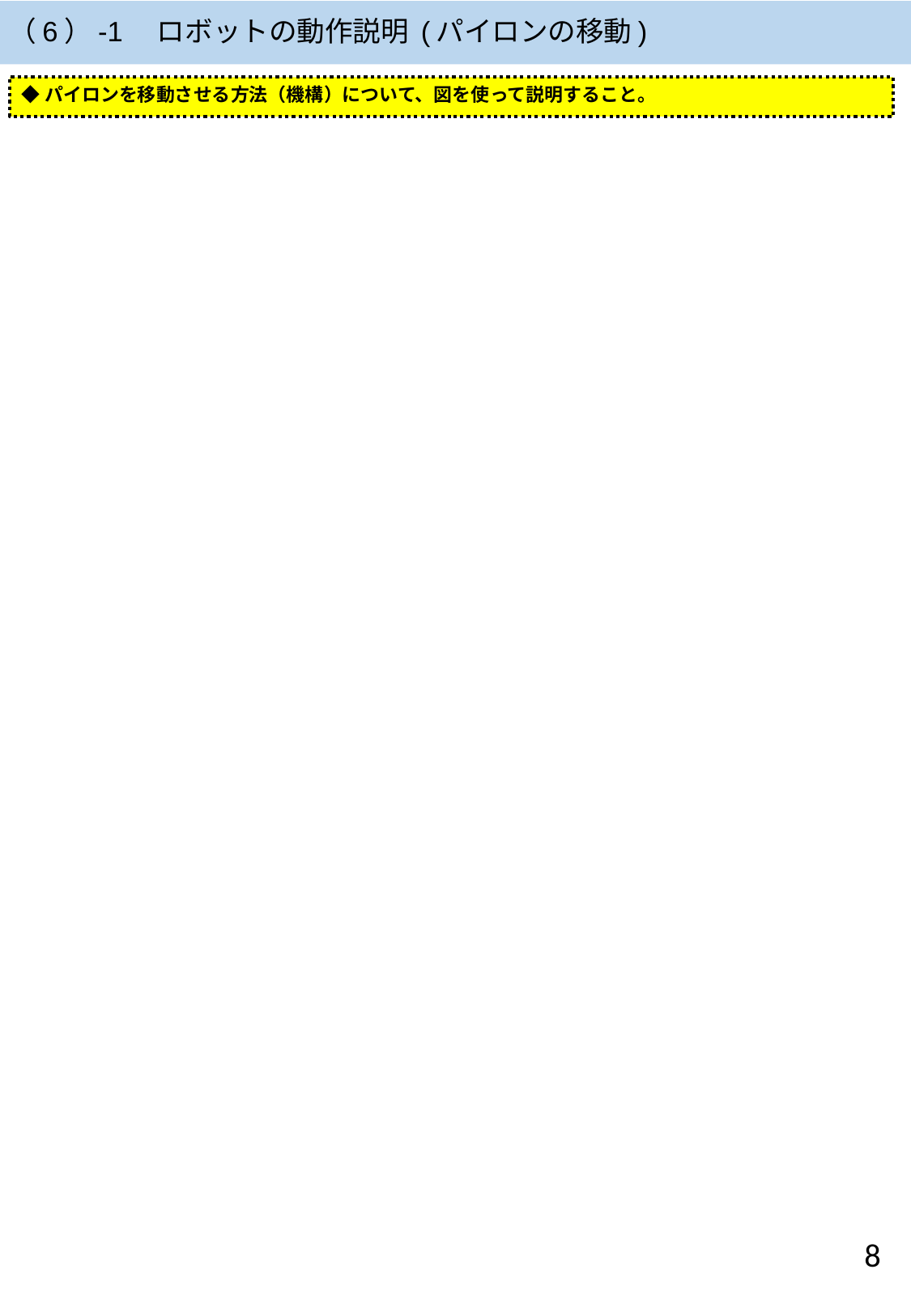

（6）-1　ロボットの動作説明 (パイロンの移動)
◆パイロンを移動させる方法（機構）について、図を使って説明すること。
8